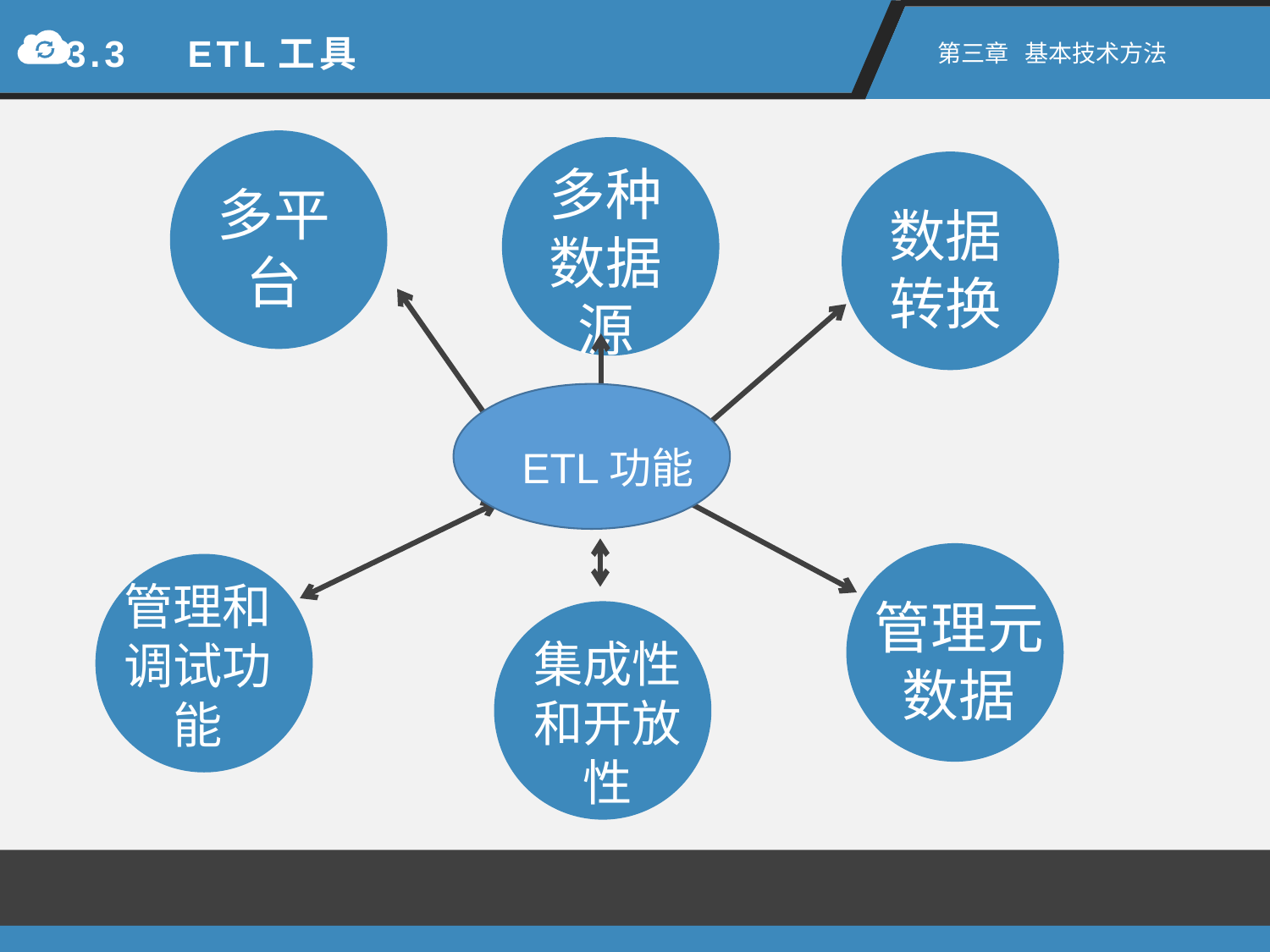

3.3　ETL工具

第三章   基本技术方法

多种数据源
多平台
数据转换

ETL功能

管理和调试功能
管理元数据

集成性和开放性